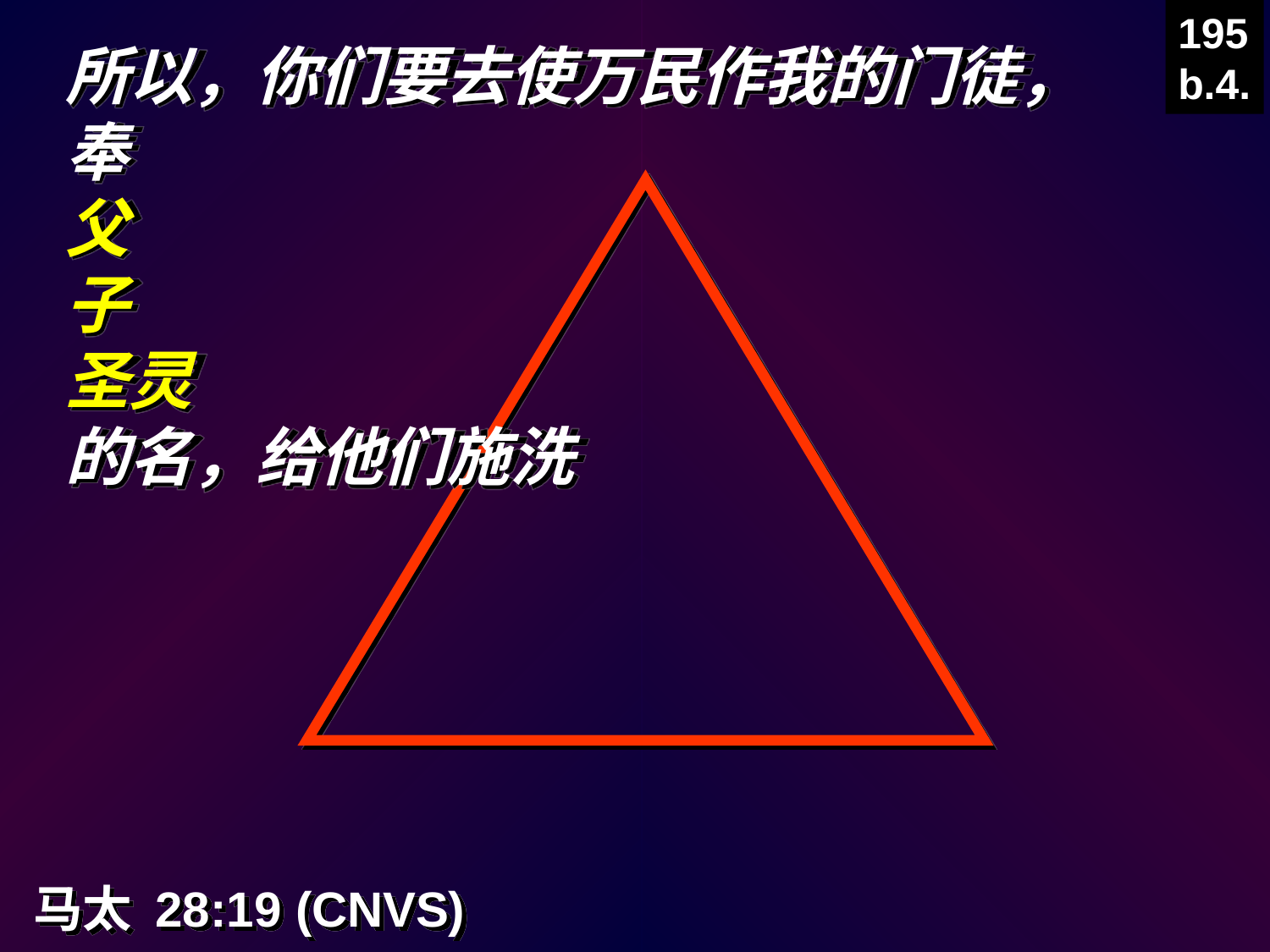

195
b.4.
所以，你们要去使万民作我的门徒，
奉
父
子
圣灵
的名，给他们施洗

马太 28:19 (CNVS)